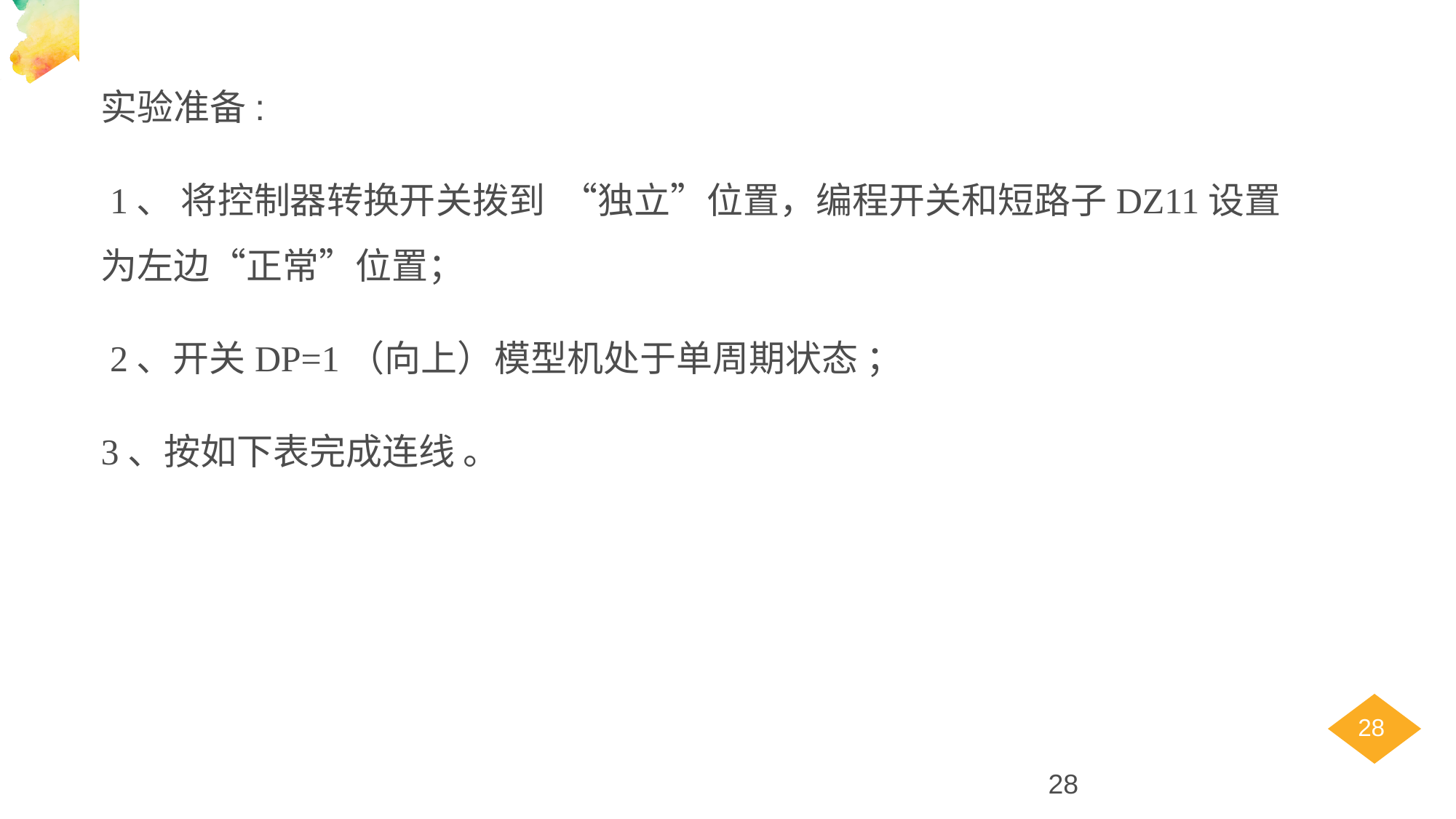

实验准备:
 1、 将控制器转换开关拨到  “独立”位置，编程开关和短路子DZ11设置 	   为左边“正常”位置；
 2、开关DP=1（向上）模型机处于单周期状态 ；
3、按如下表完成连线 。

28